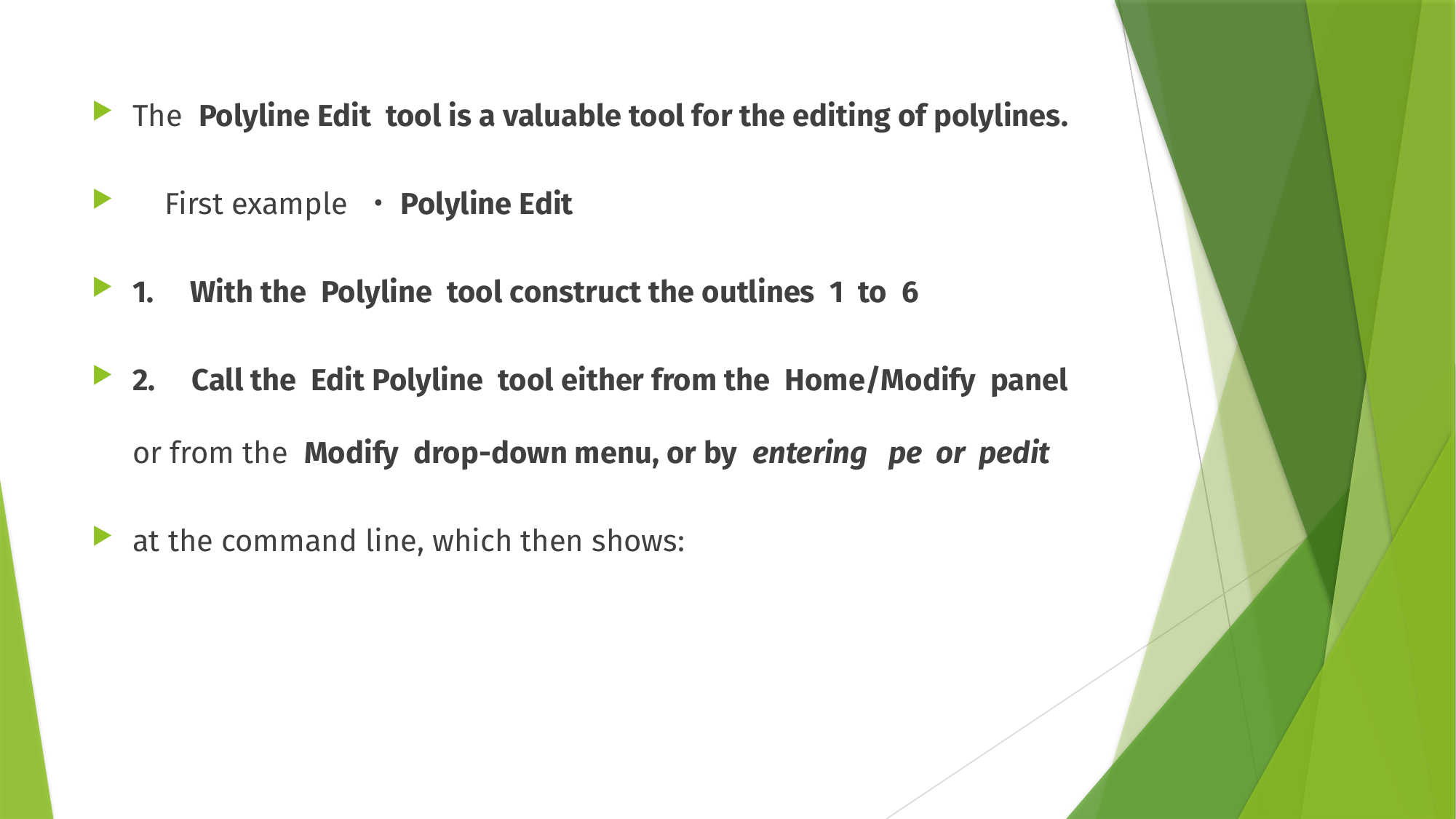

The  Polyline Edit  tool is a valuable tool for the editing of polylines.
    First example ・Polyline Edit
1.     With the  Polyline  tool construct the outlines  1  to  6
2.     Call the  Edit Polyline  tool either from the  Home/Modify  panel or from the  Modify  drop-down menu, or by  entering   pe  or  pedit
at the command line, which then shows: